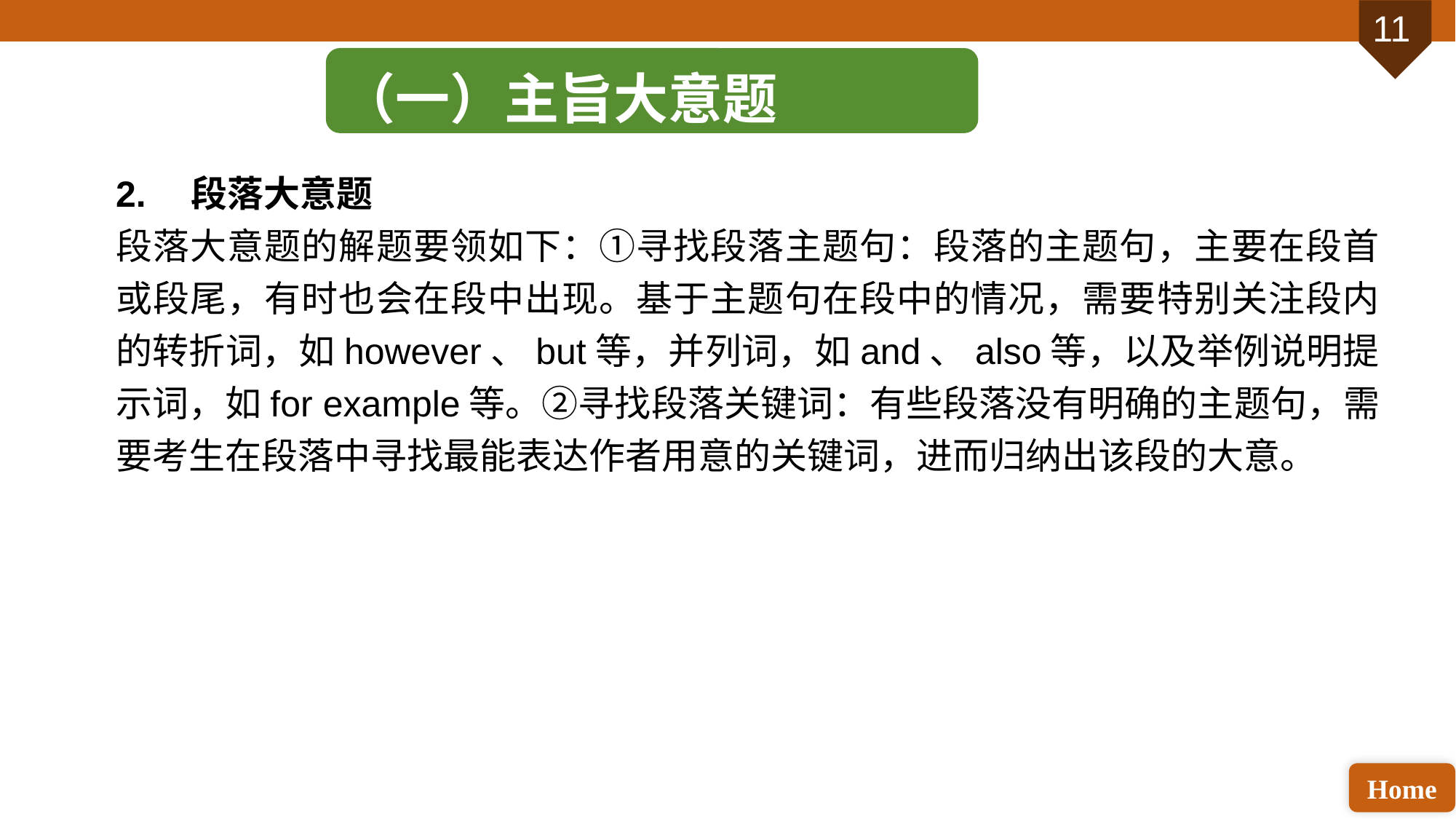

（一）主旨大意题
2. 段落大意题
段落大意题的解题要领如下：①寻找段落主题句：段落的主题句，主要在段首或段尾，有时也会在段中出现。基于主题句在段中的情况，需要特别关注段内的转折词，如however、but等，并列词，如and、also等，以及举例说明提示词，如for example等。②寻找段落关键词：有些段落没有明确的主题句，需要考生在段落中寻找最能表达作者用意的关键词，进而归纳出该段的大意。